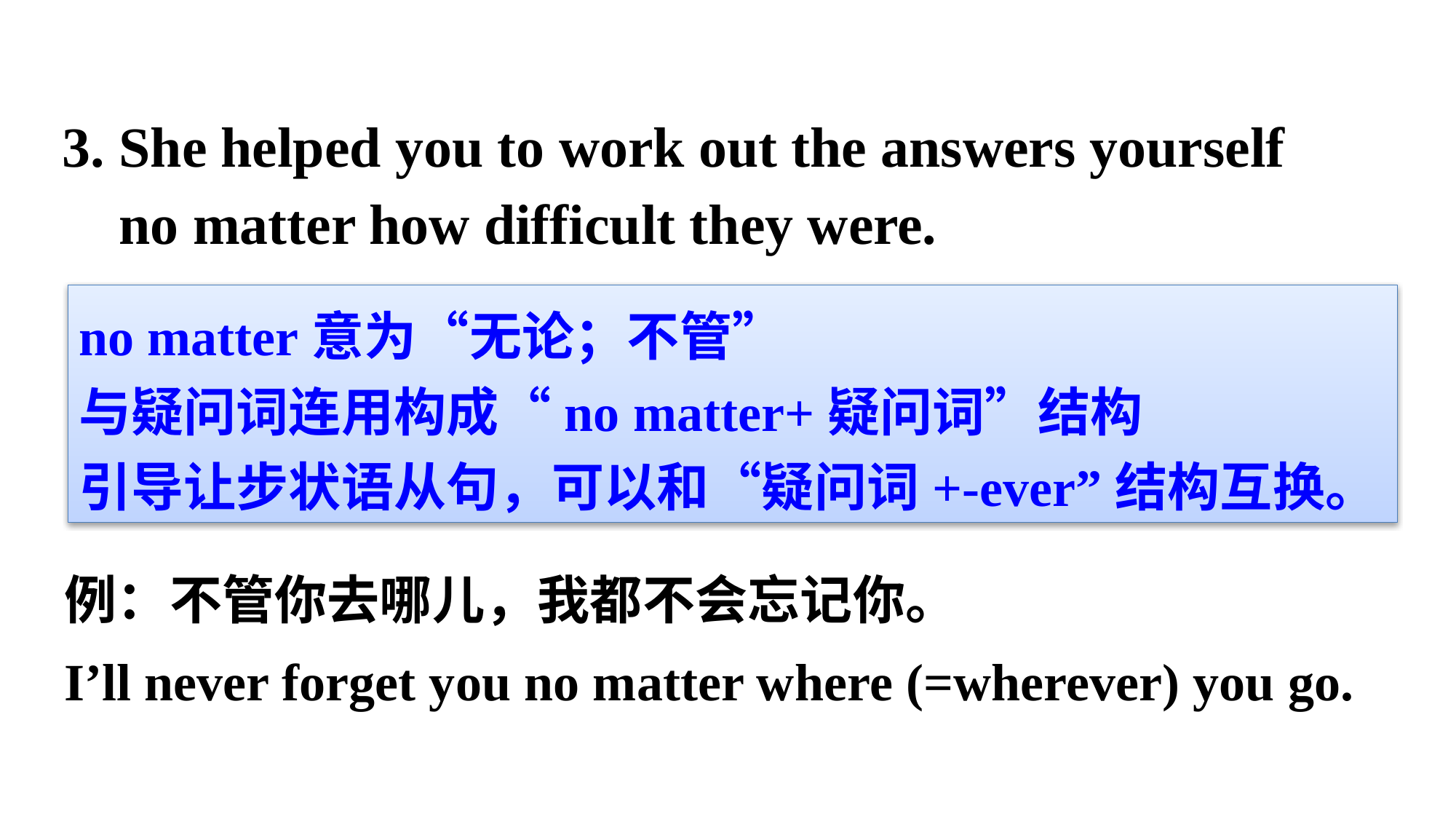

3. She helped you to work out the answers yourself
    no matter how difficult they were.
no matter意为“无论；不管”
与疑问词连用构成“no matter+疑问词”结构
引导让步状语从句，可以和“疑问词+-ever”结构互换。
例：不管你去哪儿，我都不会忘记你。
I’ll never forget you no matter where (=wherever) you go.